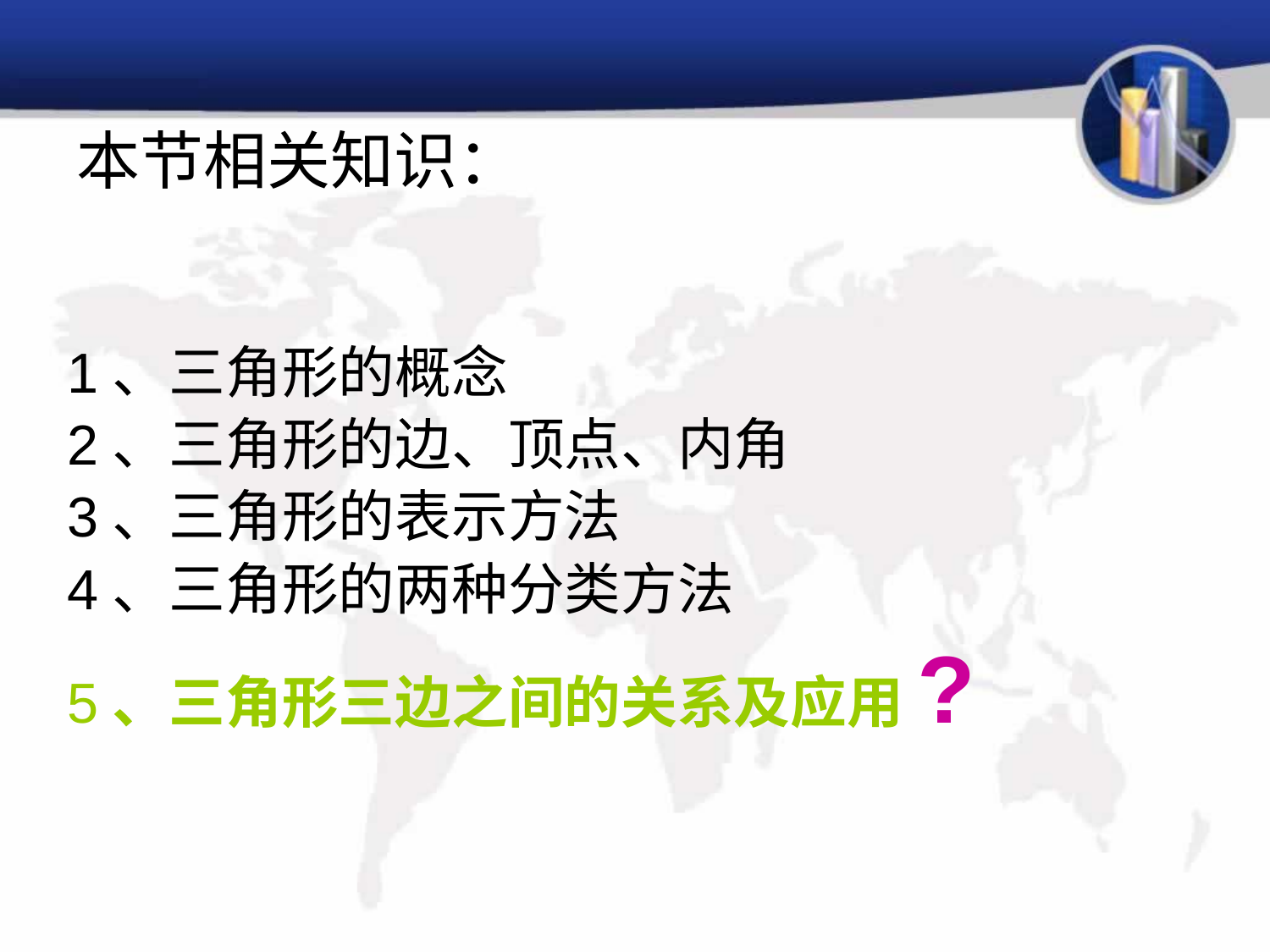

# 本节相关知识：
1、三角形的概念
2、三角形的边、顶点、内角
3、三角形的表示方法
4、三角形的两种分类方法
5、三角形三边之间的关系及应用?